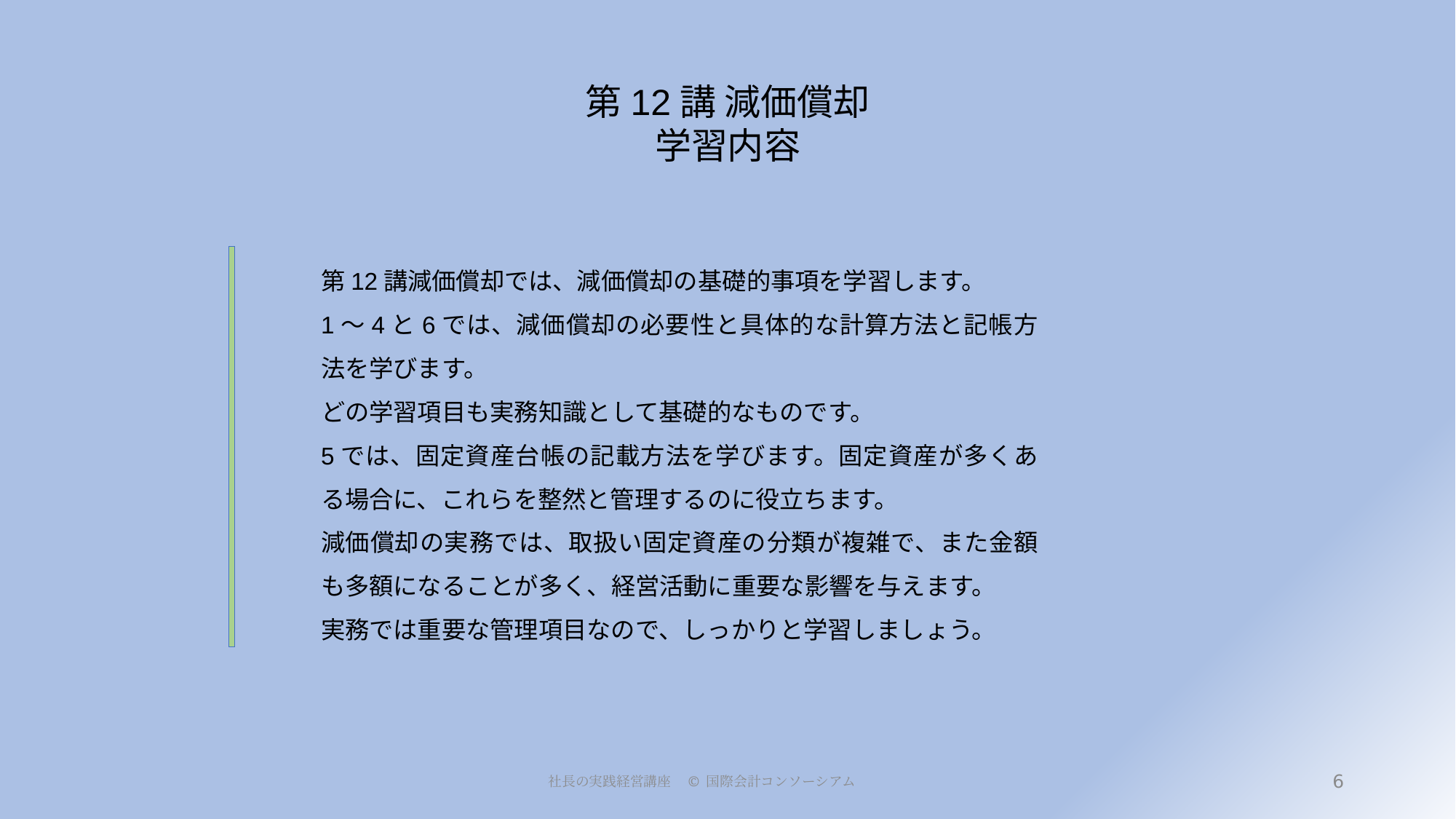

# 第12講 減価償却 学習内容

第12講減価償却では、減価償却の基礎的事項を学習します。
1～4と6では、減価償却の必要性と具体的な計算方法と記帳方法を学びます。
どの学習項目も実務知識として基礎的なものです。
5では、固定資産台帳の記載方法を学びます。固定資産が多くある場合に、これらを整然と管理するのに役立ちます。
減価償却の実務では、取扱い固定資産の分類が複雑で、また金額も多額になることが多く、経営活動に重要な影響を与えます。
実務では重要な管理項目なので、しっかりと学習しましょう。
6
社長の実践経営講座　© 国際会計コンソーシアム